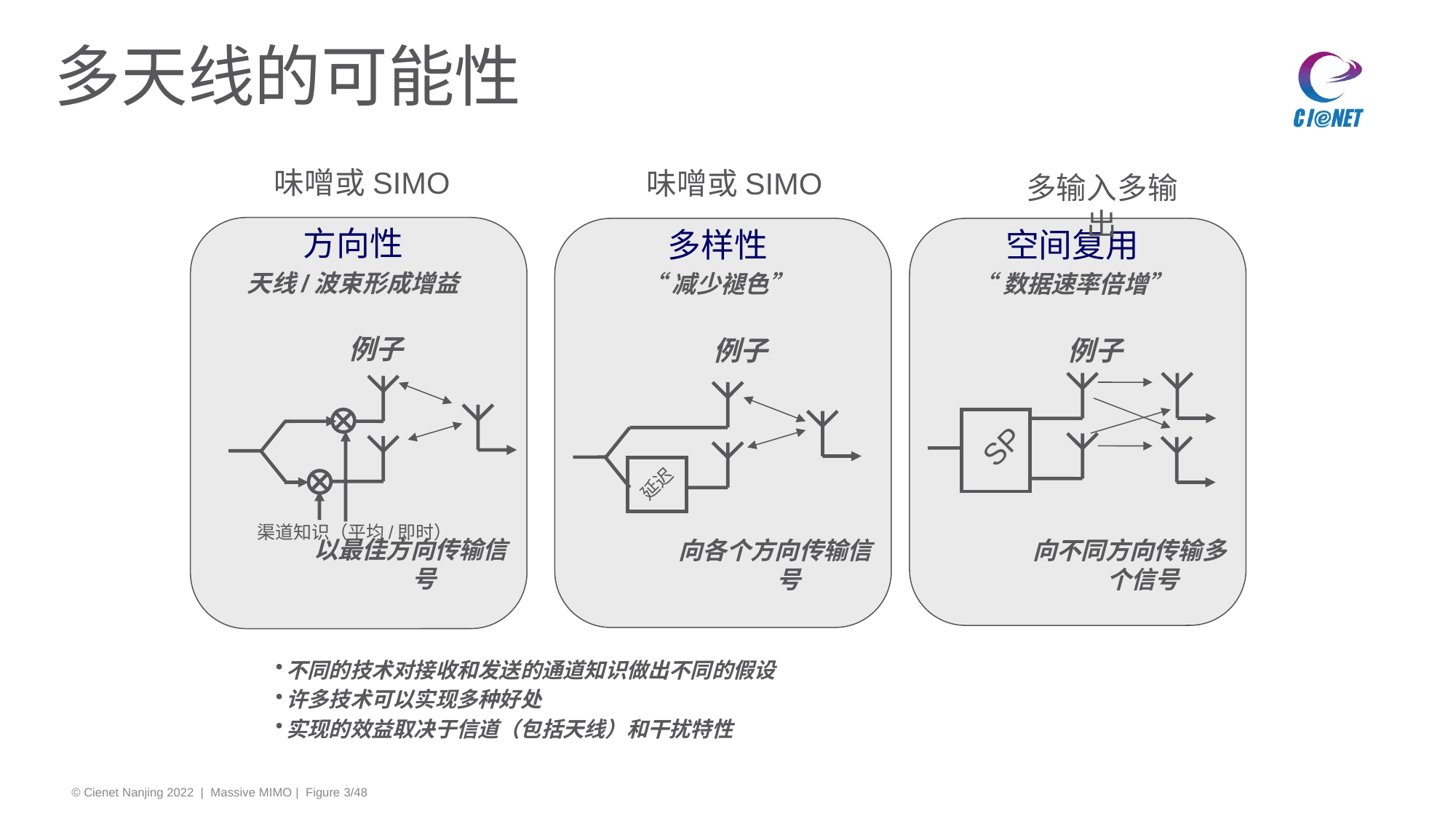

# 多天线的可能性
味噌或SIMO
味噌或SIMO
多输入多输出

方向性
天线/波束形成增益
例子

以最佳方向传输信号

多样性
“减少褪色”
例子

向各个方向传输信号

空间复用
“数据速率倍增”
例子

向不同方向传输多个信号

SP

延迟

渠道知识（平均/即时）
不同的技术对接收和发送的通道知识做出不同的假设
许多技术可以实现多种好处
实现的效益取决于信道（包括天线）和干扰特性